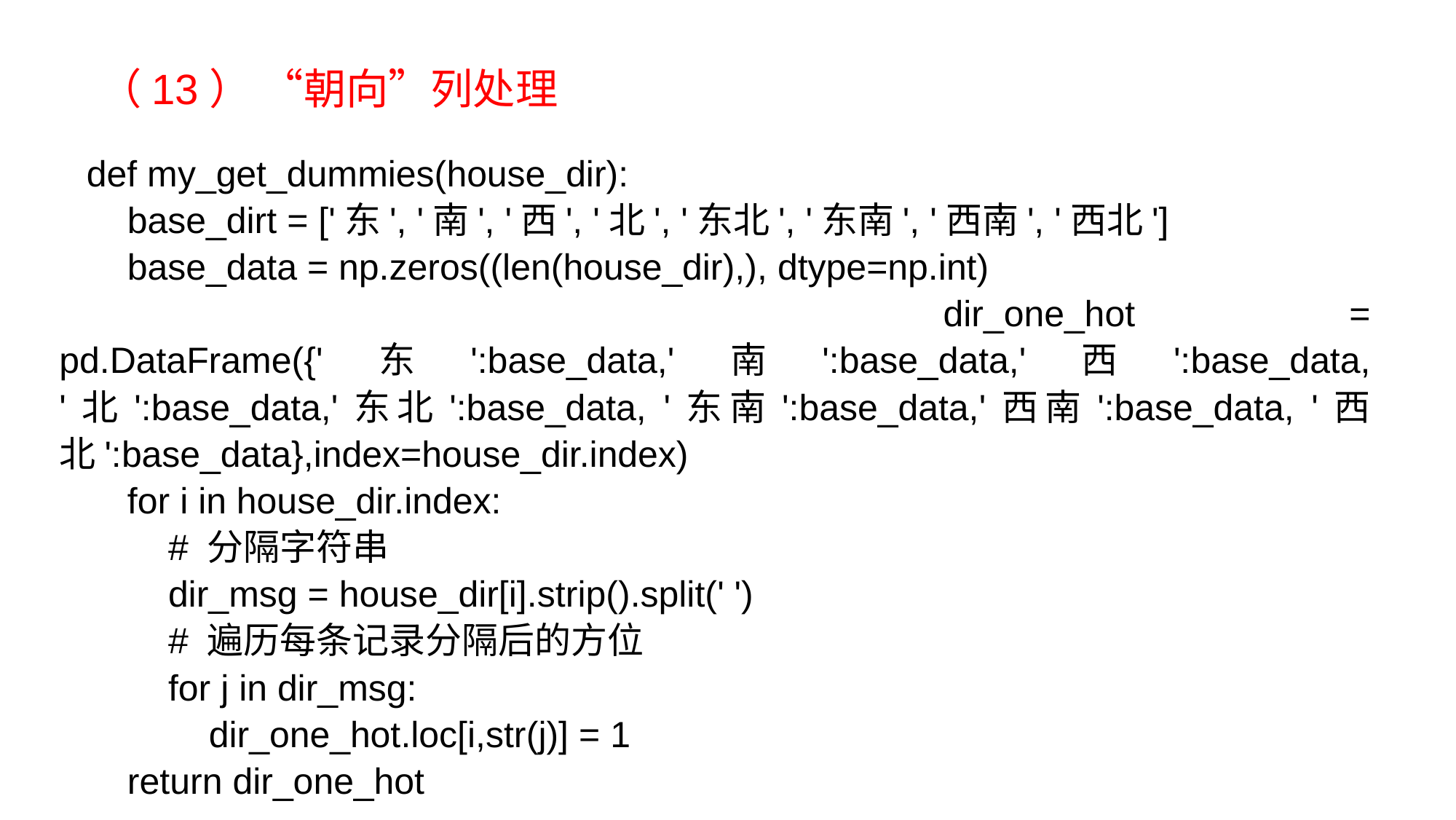

（13） “朝向”列处理

def my_get_dummies(house_dir):
    base_dirt = ['东', '南', '西', '北', '东北', '东南', '西南', '西北']
    base_data = np.zeros((len(house_dir),), dtype=np.int)
    dir_one_hot = pd.DataFrame({'东':base_data,'南':base_data,'西':base_data, '北':base_data,'东北':base_data, '东南':base_data,'西南':base_data, '西北':base_data},index=house_dir.index)
    for i in house_dir.index:
        # 分隔字符串
        dir_msg = house_dir[i].strip().split(' ')
        # 遍历每条记录分隔后的方位
        for j in dir_msg:
            dir_one_hot.loc[i,str(j)] = 1
    return dir_one_hot